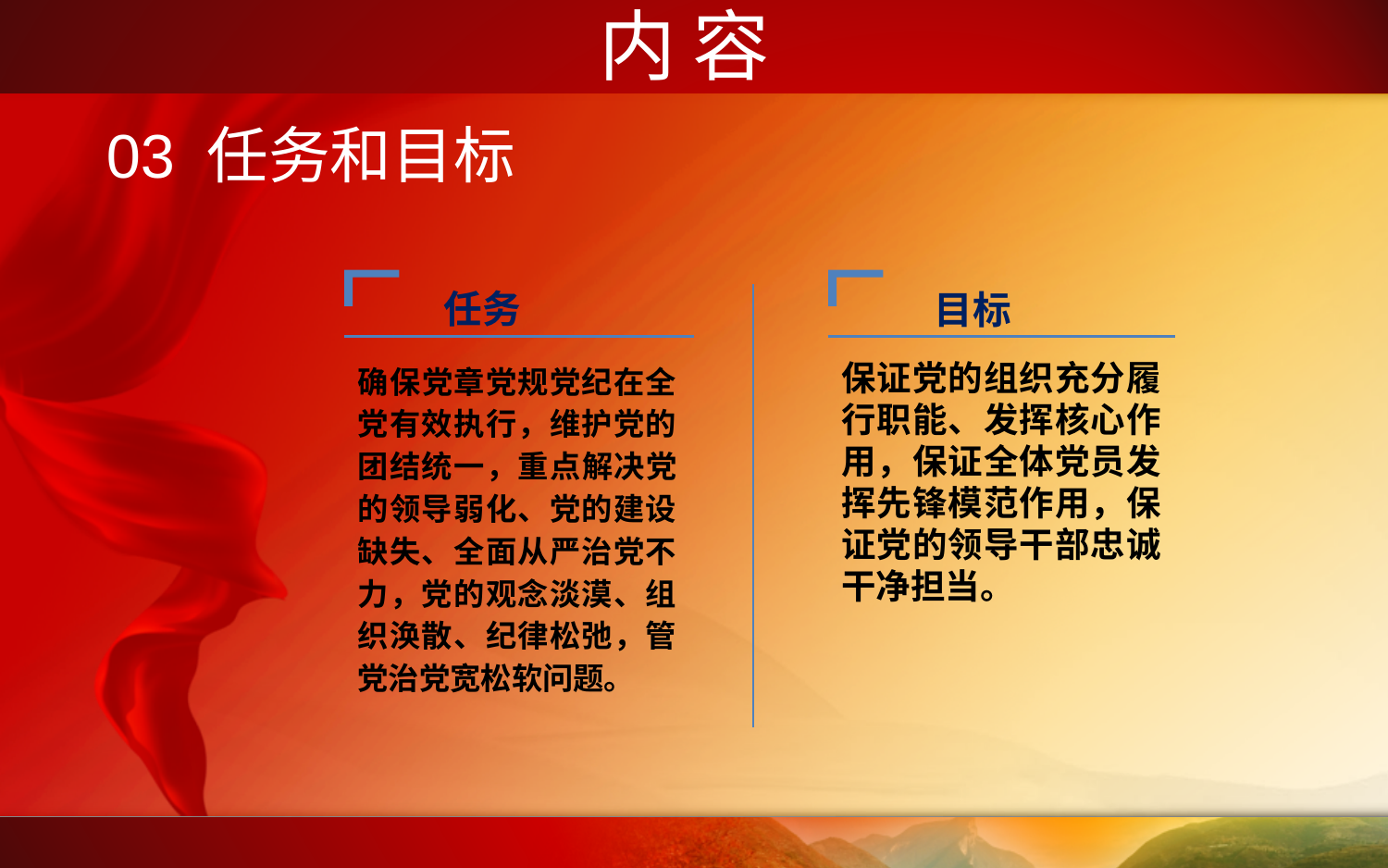

内 容
03 任务和目标

任务
目标
保证党的组织充分履行职能、发挥核心作用，保证全体党员发挥先锋模范作用，保证党的领导干部忠诚干净担当。
确保党章党规党纪在全党有效执行，维护党的团结统一，重点解决党的领导弱化、党的建设缺失、全面从严治党不力，党的观念淡漠、组织涣散、纪律松弛，管党治党宽松软问题。